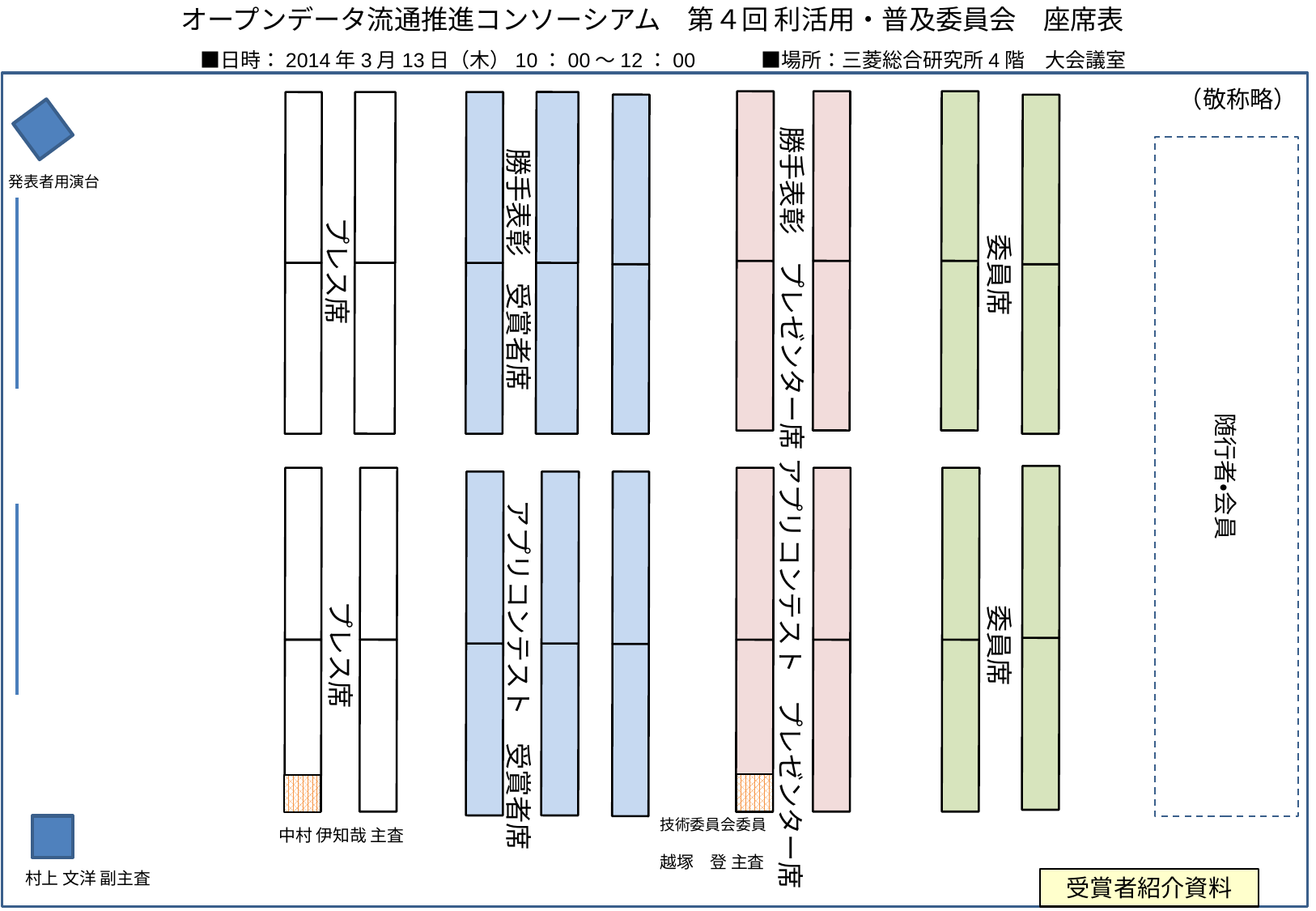

オープンデータ流通推進コンソーシアム　第４回 利活用・普及委員会　座席表
　■日時：2014年3月13日（木）10：00～12：00　　　■場所：三菱総合研究所4階　大会議室

（敬称略）

勝手表彰　プレゼンター席
勝手表彰　受賞者席
随行者・会員
発表者用演台
プレス席
委員席
アプリコンテスト　プレゼンター席

アプリコンテスト　受賞者席
プレス席
委員席

技術委員会委員
越塚　登 主査

中村 伊知哉 主査
村上 文洋 副主査
受賞者紹介資料